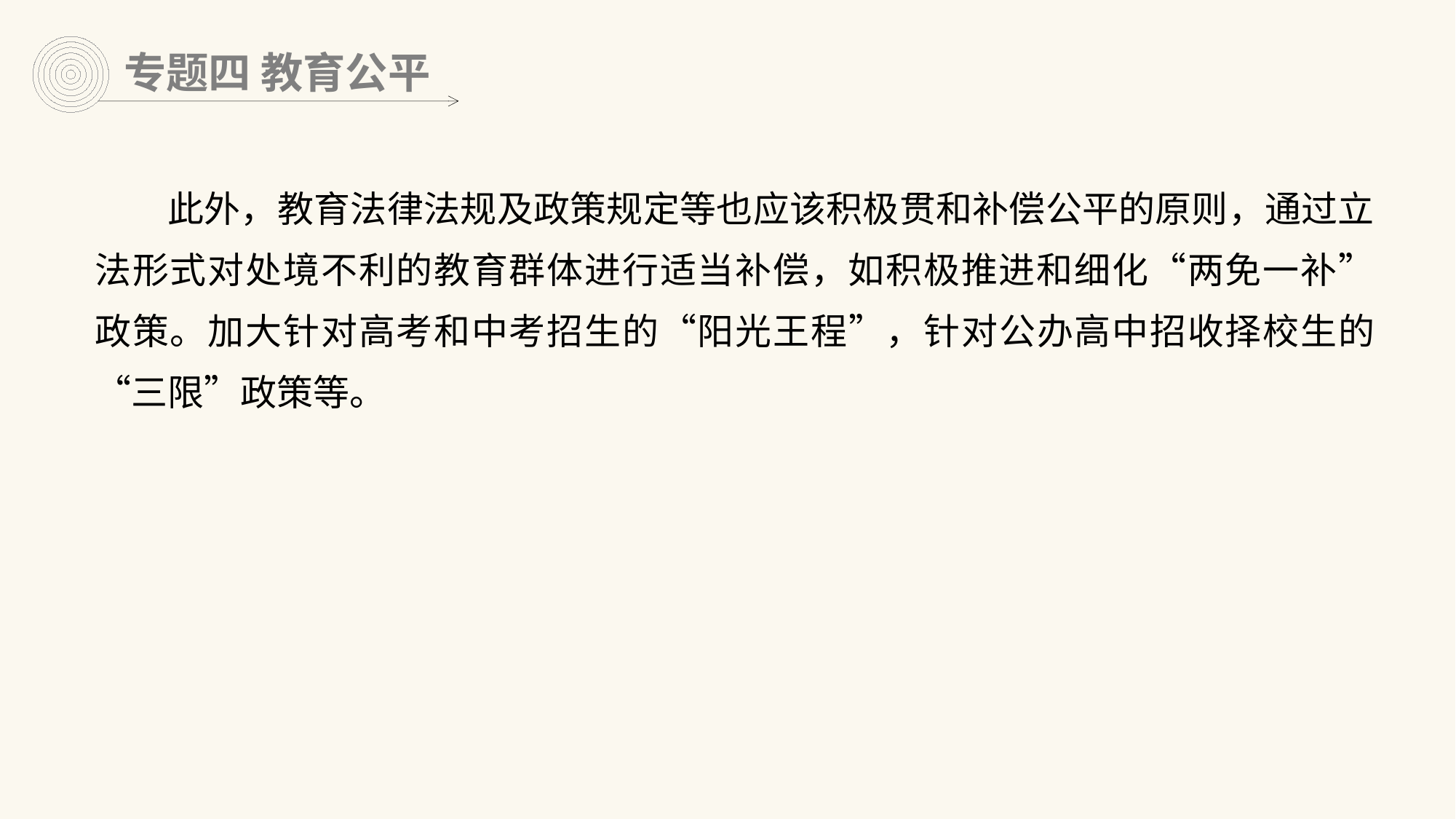

专题四 教育公平
此外，教育法律法规及政策规定等也应该积极贯和补偿公平的原则，通过立法形式对处境不利的教育群体进行适当补偿，如积极推进和细化“两免一补” 政策。加大针对高考和中考招生的“阳光王程”，针对公办高中招收择校生的“三限”政策等。